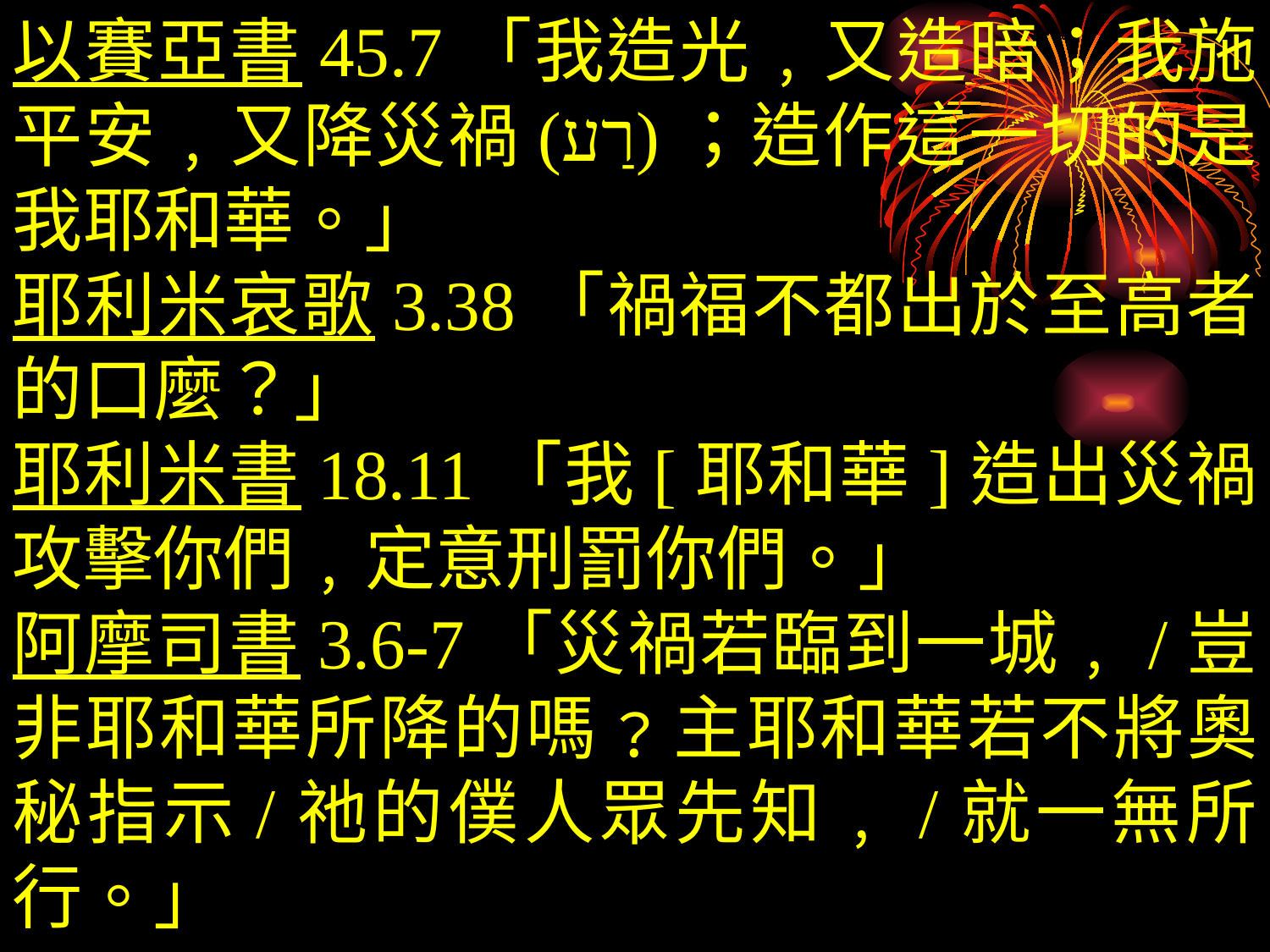

以賽亞書45.7「我造光﹐又造暗；我施平安﹐又降災禍(רַע)；造作這一切的是我耶和華。」
耶利米哀歌3.38「禍福不都出於至高者的口麼？」
耶利米書18.11「我[耶和華]造出災禍攻擊你們﹐定意刑罰你們。」
阿摩司書3.6-7「災禍若臨到一城﹐/豈非耶和華所降的嗎﹖主耶和華若不將奧秘指示/祂的僕人眾先知﹐/就一無所行。」